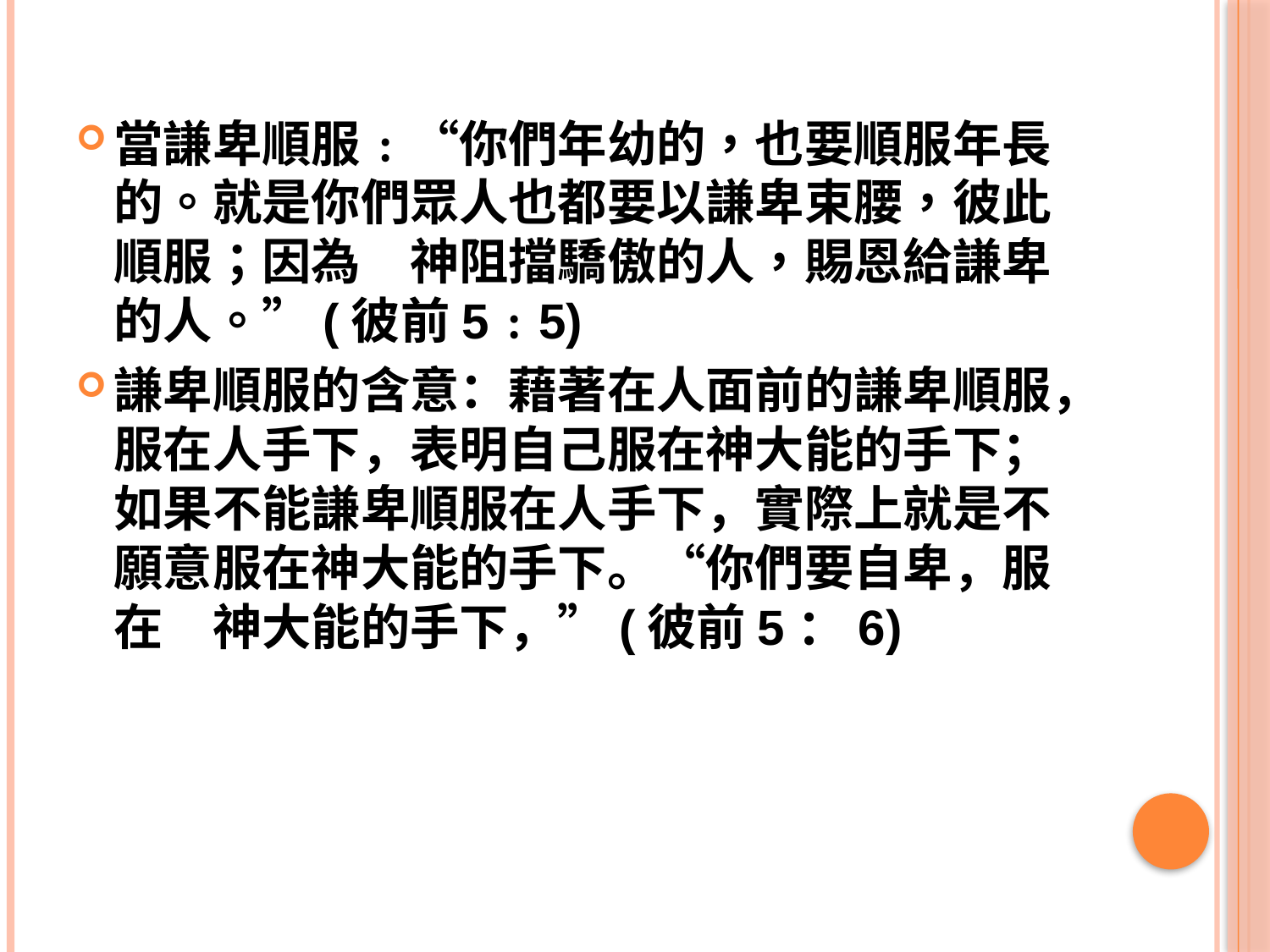

#
當謙卑順服﹕“你們年幼的，也要順服年長的。就是你們眾人也都要以謙卑束腰，彼此順服；因為　神阻擋驕傲的人，賜恩給謙卑的人。”(彼前5﹕5)
謙卑順服的含意：藉著在人面前的謙卑順服，服在人手下，表明自己服在神大能的手下；如果不能謙卑順服在人手下，實際上就是不願意服在神大能的手下。“你們要自卑，服在　神大能的手下，”(彼前5：6)